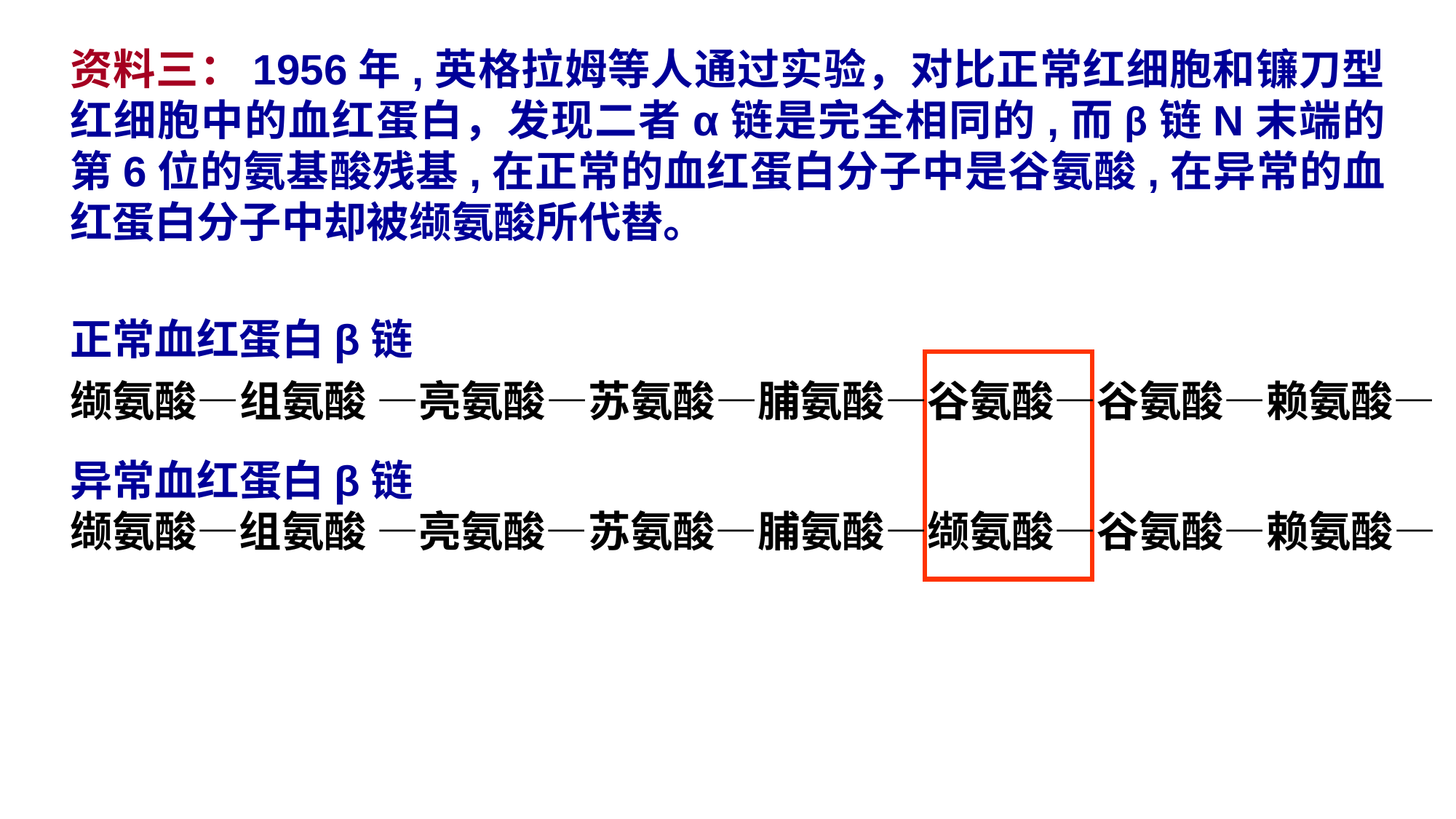

资料三：1956年,英格拉姆等人通过实验，对比正常红细胞和镰刀型红细胞中的血红蛋白，发现二者α链是完全相同的,而β链N末端的第6位的氨基酸残基,在正常的血红蛋白分子中是谷氨酸,在异常的血红蛋白分子中却被缬氨酸所代替。
正常血红蛋白β链

缬氨酸—组氨酸 —亮氨酸—苏氨酸—脯氨酸—谷氨酸—谷氨酸—赖氨酸—
异常血红蛋白β链
缬氨酸—组氨酸 —亮氨酸—苏氨酸—脯氨酸—缬氨酸—谷氨酸—赖氨酸—